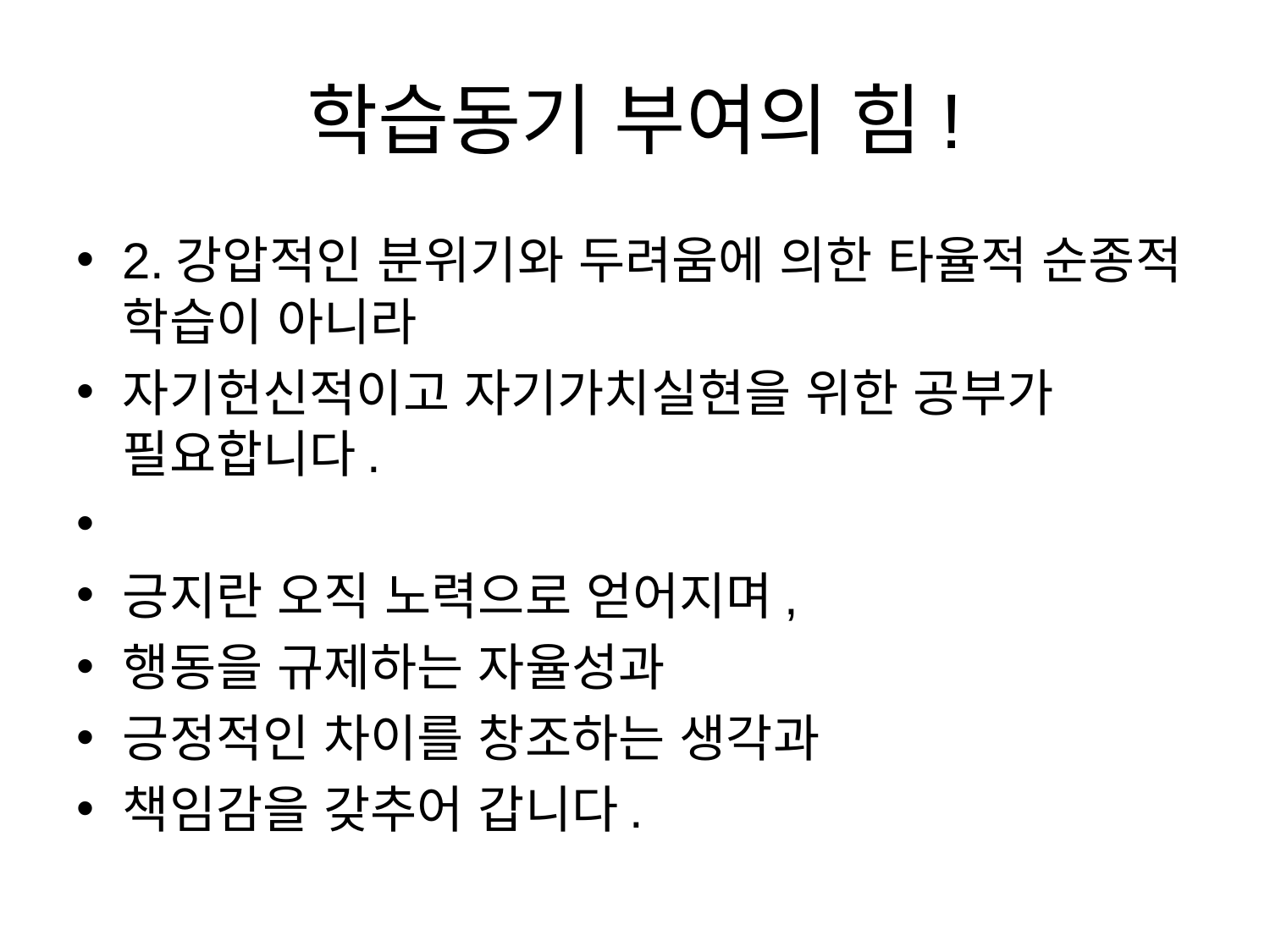

# 학습동기 부여의 힘!
2.강압적인 분위기와 두려움에 의한 타율적 순종적 학습이 아니라
자기헌신적이고 자기가치실현을 위한 공부가 필요합니다.

긍지란 오직 노력으로 얻어지며,
행동을 규제하는 자율성과
긍정적인 차이를 창조하는 생각과
책임감을 갖추어 갑니다.